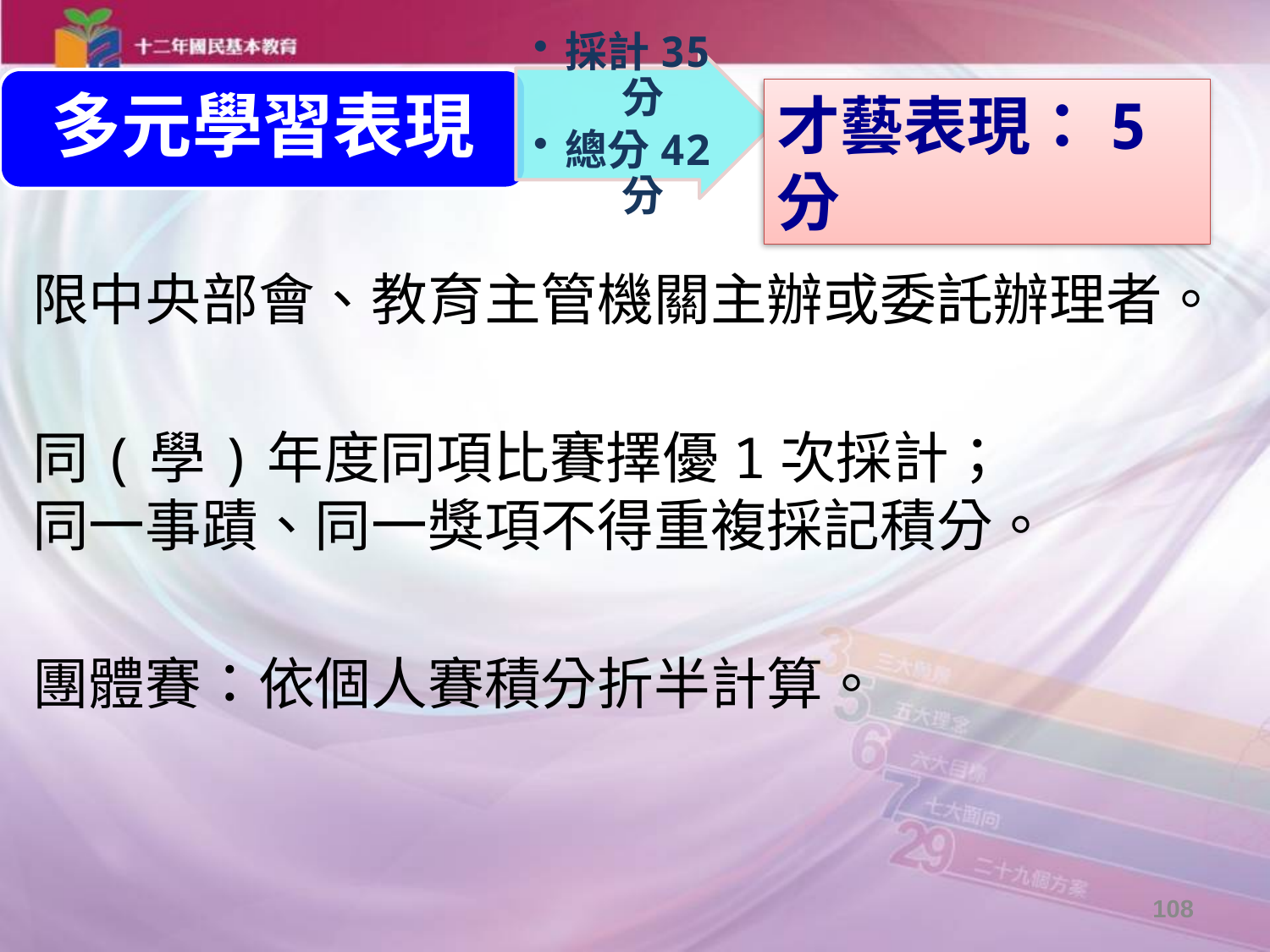

採計35分
總分42分

多元學習表現
才藝表現：5分
限中央部會、教育主管機關主辦或委託辦理者。

同(學)年度同項比賽擇優1次採計；
同一事蹟、同一獎項不得重複採記積分。

團體賽：依個人賽積分折半計算。
108